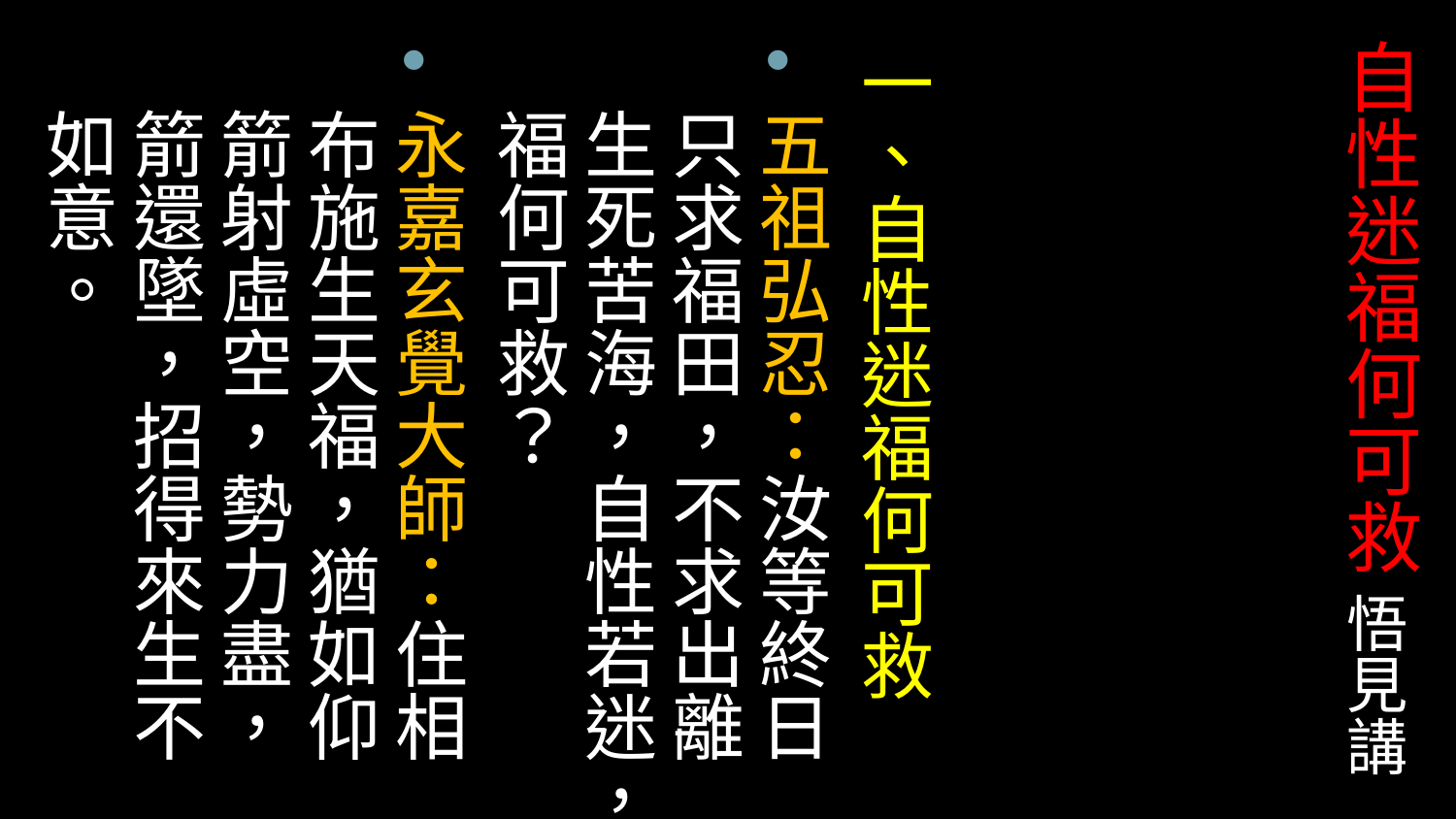

# 自性迷福何可救 悟見講
一、自性迷福何可救
五祖弘忍：汝等終日只求福田，不求出離生死苦海，自性若迷，福何可救？
永嘉玄覺大師：住相布施生天福，猶如仰箭射虛空，勢力盡，箭還墜，招得來生不如意。